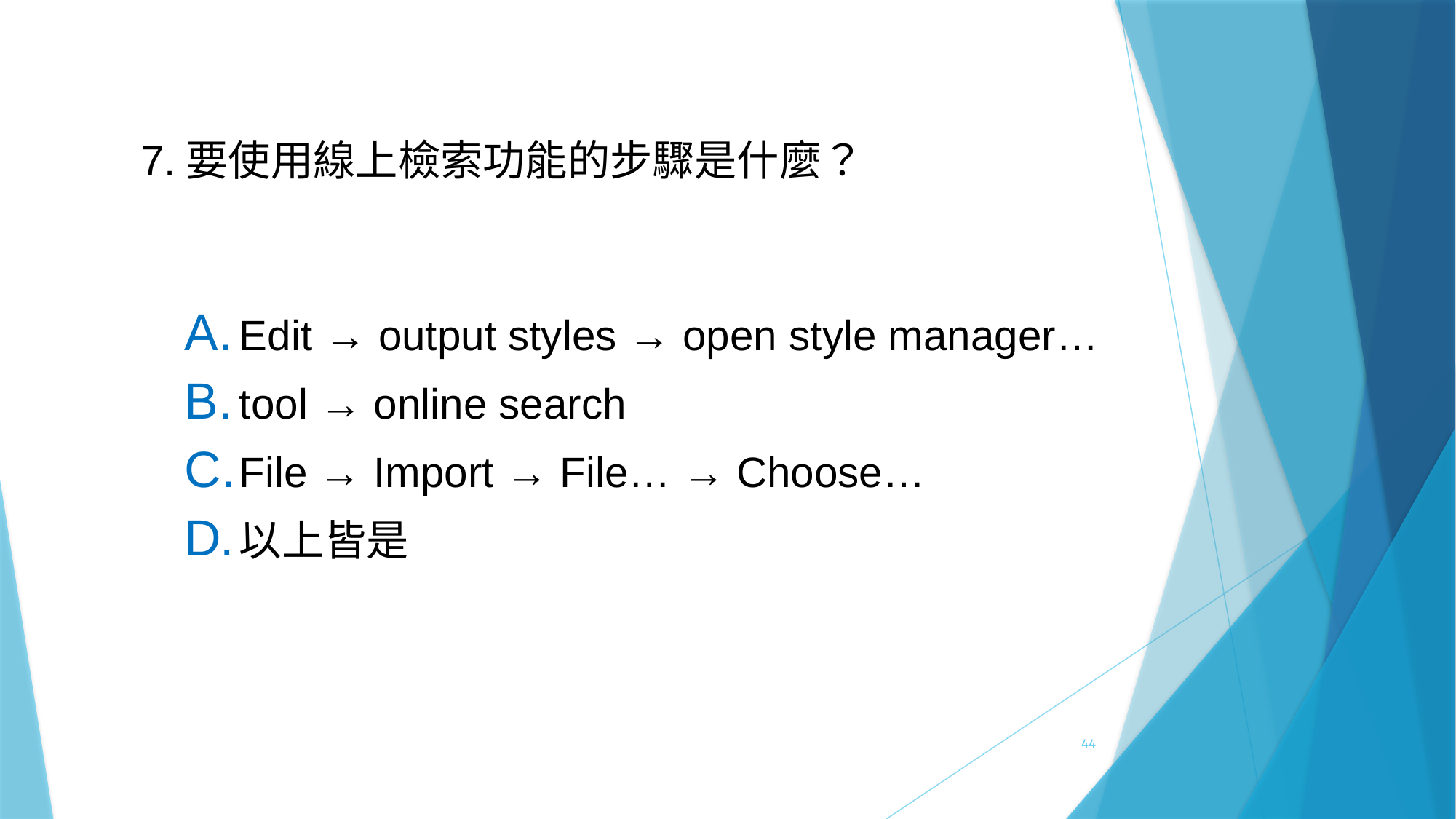

7.要使用線上檢索功能的步驟是什麼？
Edit → output styles → open style manager…
tool → online search
File → Import → File… → Choose…
以上皆是
44